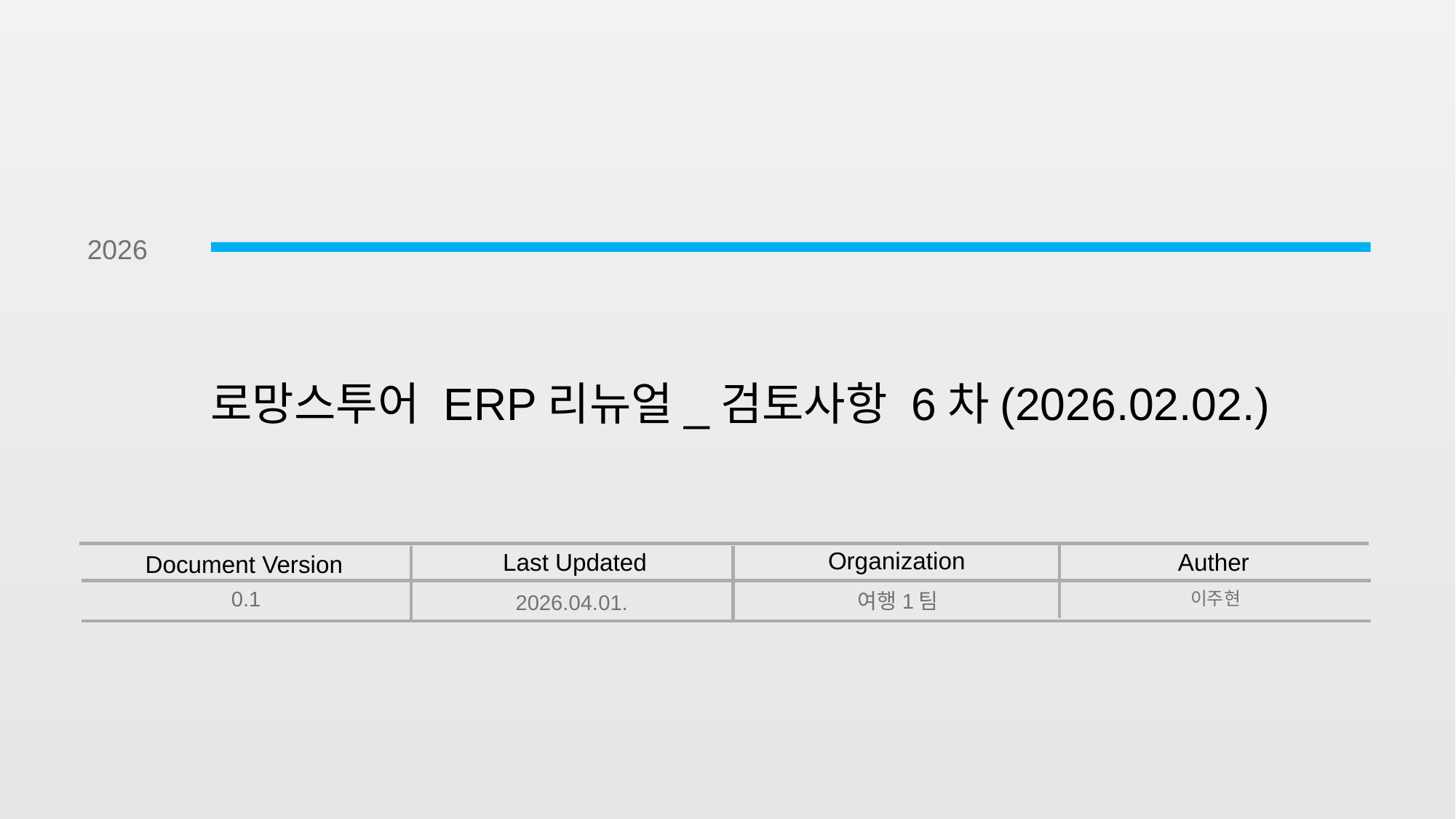

2026

로망스투어 ERP리뉴얼_검토사항 6차(2026.02.02.)
Organization
Auther
Last Updated
Document Version
0.1
이주현
여행1팀
2026.04.01.
1